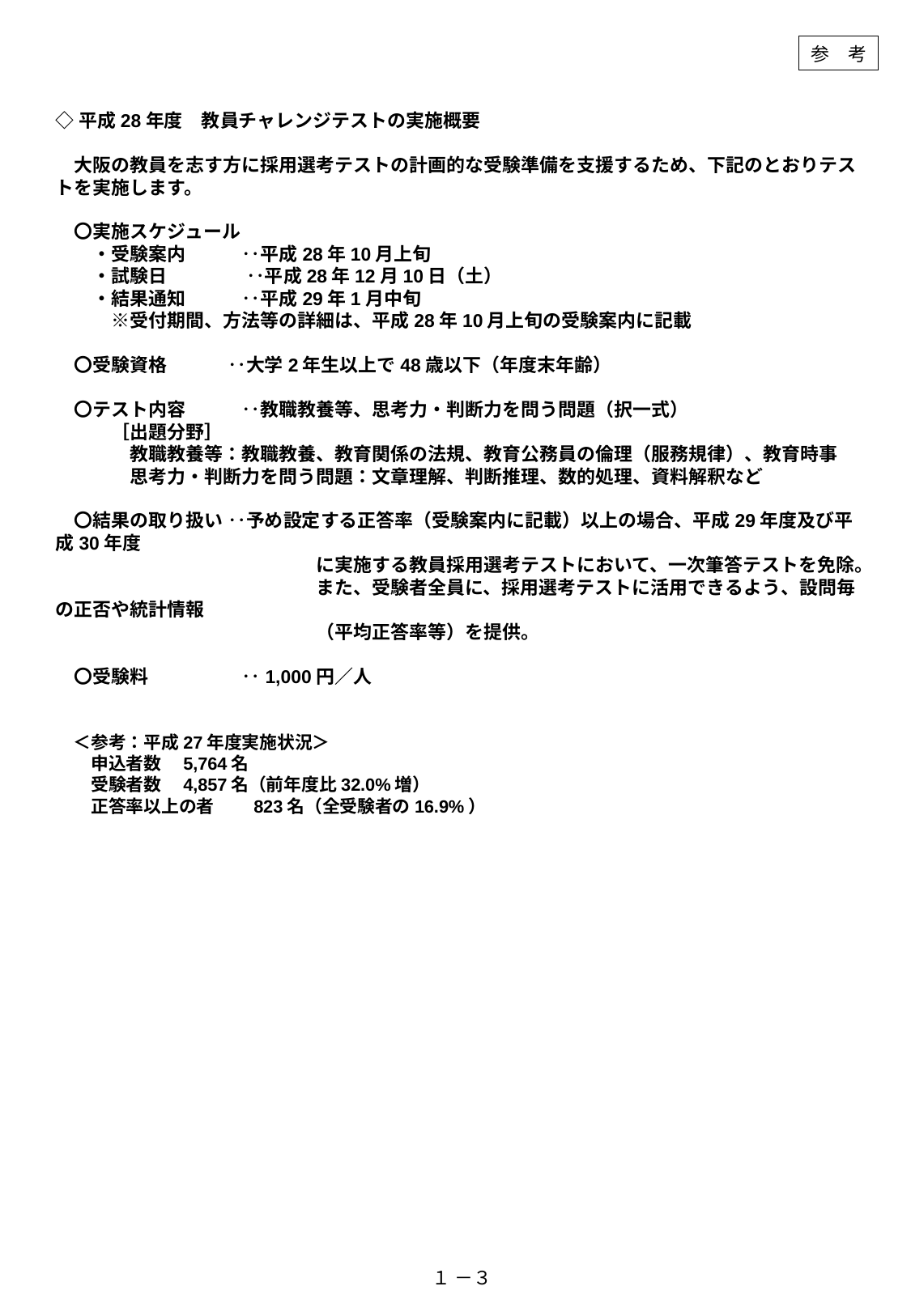

参　考
◇平成28年度　教員チャレンジテストの実施概要

　大阪の教員を志す方に採用選考テストの計画的な受験準備を支援するため、下記のとおりテストを実施します。

　〇実施スケジュール
　　・受験案内　　　‥平成28年10月上旬
　　・試験日　　　　 ‥平成28年12月10日（土）
　　・結果通知　　　‥平成29年1月中旬
　　　※受付期間、方法等の詳細は、平成28年10月上旬の受験案内に記載

　〇受験資格　　　 ‥大学2年生以上で48歳以下（年度末年齢）

　〇テスト内容　　　‥教職教養等、思考力・判断力を問う問題（択一式）
　　　［出題分野］
　　　　教職教養等：教職教養、教育関係の法規、教育公務員の倫理（服務規律）、教育時事
　　　　思考力・判断力を問う問題：文章理解、判断推理、数的処理、資料解釈など

　〇結果の取り扱い ‥予め設定する正答率（受験案内に記載）以上の場合、平成29年度及び平成30年度
　　　　　　　　　　　　　　に実施する教員採用選考テストにおいて、一次筆答テストを免除。
　　　　　　　　　　　　　　また、受験者全員に、採用選考テストに活用できるよう、設問毎の正否や統計情報
　　　　　　　　　　　　　　（平均正答率等）を提供。

　〇受験料　　　　　‥1,000円／人

　＜参考：平成27年度実施状況＞
　　申込者数　5,764名
　　受験者数　4,857名（前年度比32.0%増）
　　正答率以上の者　　823名（全受験者の16.9%）
１ －３